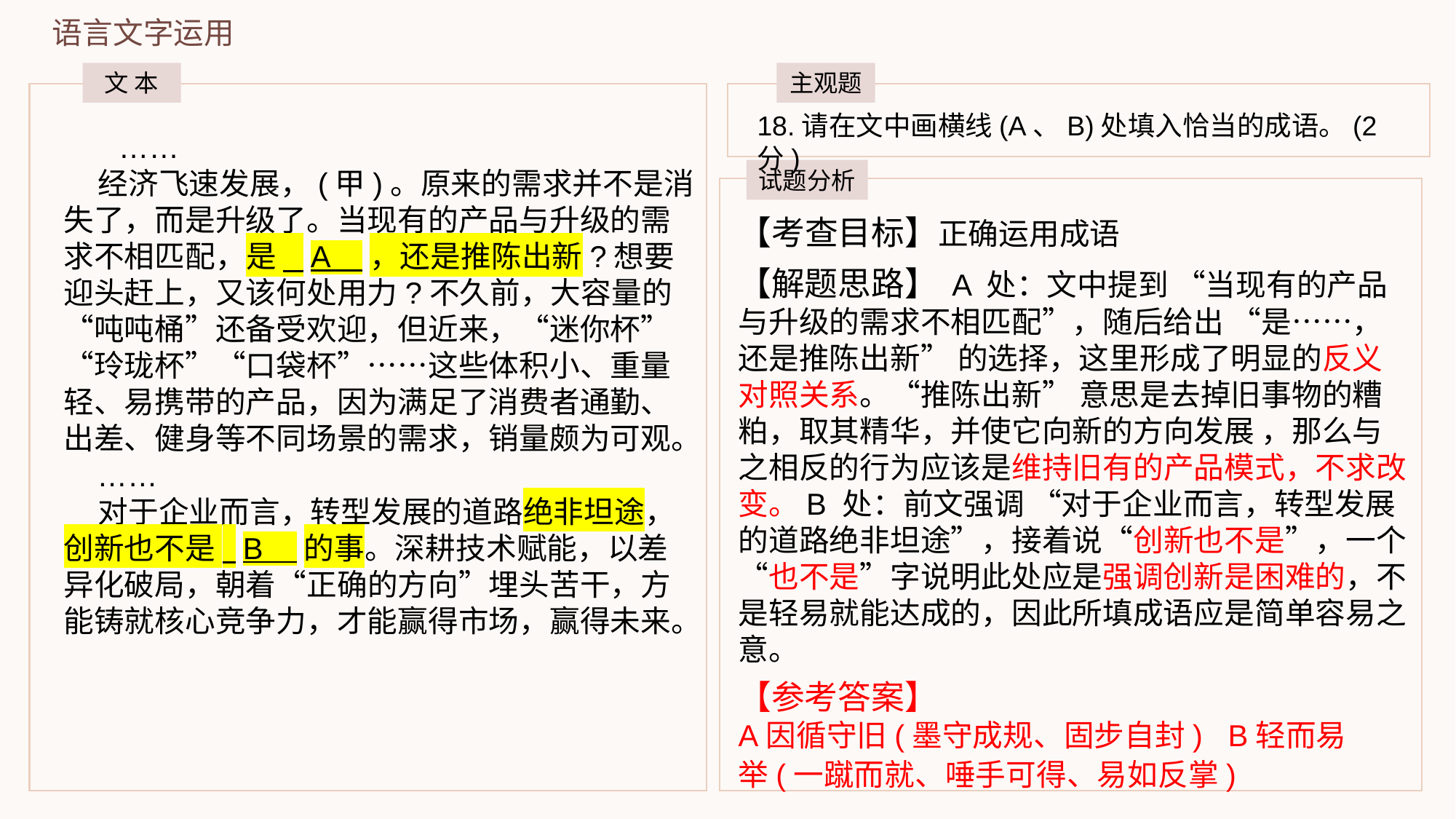

语言文字运用
 文 本
主观题

18.请在文中画横线(A、B)处填入恰当的成语。(2分)
       ……
    经济飞速发展，(甲)。原来的需求并不是消失了，而是升级了。当现有的产品与升级的需求不相匹配，是    A    ，还是推陈出新?想要迎头赶上，又该何处用力?不久前，大容量的“吨吨桶”还备受欢迎，但近来，“迷你杯”“玲珑杯”“口袋杯”……这些体积小、重量轻、易携带的产品，因为满足了消费者通勤、出差、健身等不同场景的需求，销量颇为可观。
    ……
    对于企业而言，转型发展的道路绝非坦途，创新也不是   B    的事。深耕技术赋能，以差异化破局，朝着“正确的方向”埋头苦干，方能铸就核心竞争力，才能赢得市场，赢得未来。
试题分析

【考查目标】正确运用成语

【解题思路】 A 处：文中提到 “当现有的产品与升级的需求不相匹配”，随后给出 “是……，还是推陈出新” 的选择，这里形成了明显的反义对照关系。“推陈出新” 意思是去掉旧事物的糟粕，取其精华，并使它向新的方向发展 ，那么与之相反的行为应该是维持旧有的产品模式，不求改变。​B 处：前文强调 “对于企业而言，转型发展的道路绝非坦途”，接着说“创新也不是”，一个“也不是”字说明此处应是强调创新是困难的，不是轻易就能达成的，因此所填成语应是简单容易之意。

【参考答案】
A因循守旧(墨守成规、固步自封)   B轻而易举(一蹴而就、唾手可得、易如反掌)